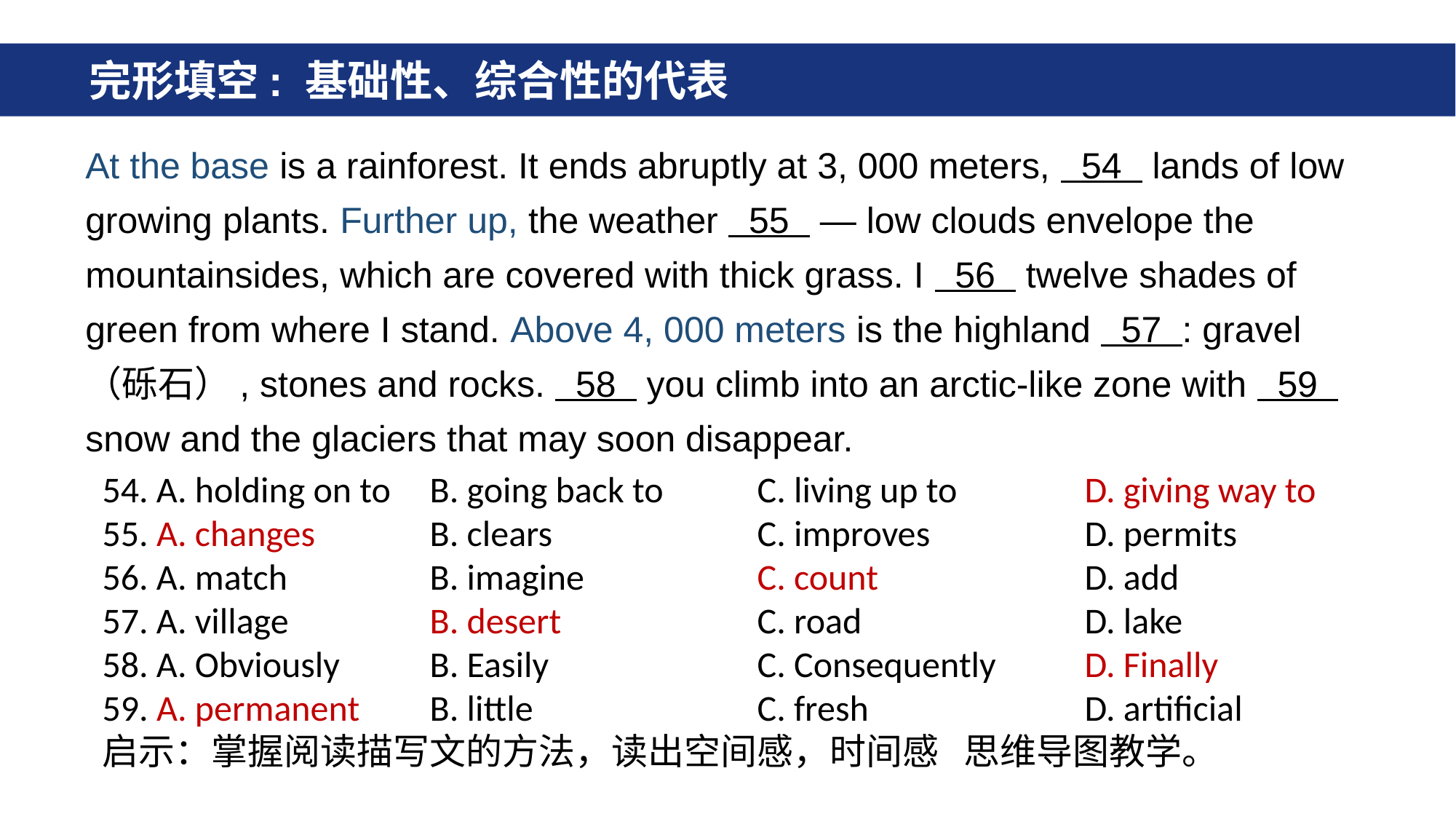

# 完形填空: 基础性、综合性的代表
At the base is a rainforest. It ends abruptly at 3, 000 meters,   54   lands of low growing plants. Further up, the weather   55   — low clouds envelope the mountainsides, which are covered with thick grass. I   56   twelve shades of green from where I stand. Above 4, 000 meters is the highland   57  : gravel（砾石）, stones and rocks.   58   you climb into an arctic-like zone with   59   snow and the glaciers that may soon disappear.

54. A. holding on to 	B. going back to 	C. living up to 		D. giving way to
55. A. changes 	B. clears		C. improves		D. permits
56. A. match 		B. imagine 		C. count 		D. add
57. A. village 		B. desert 		C. road			D. lake
58. A. Obviously 	B. Easily 		C. Consequently 	D. Finally
59. A. permanent 	B. little			C. fresh		D. artificial
启示：掌握阅读描写文的方法，读出空间感，时间感   思维导图教学。